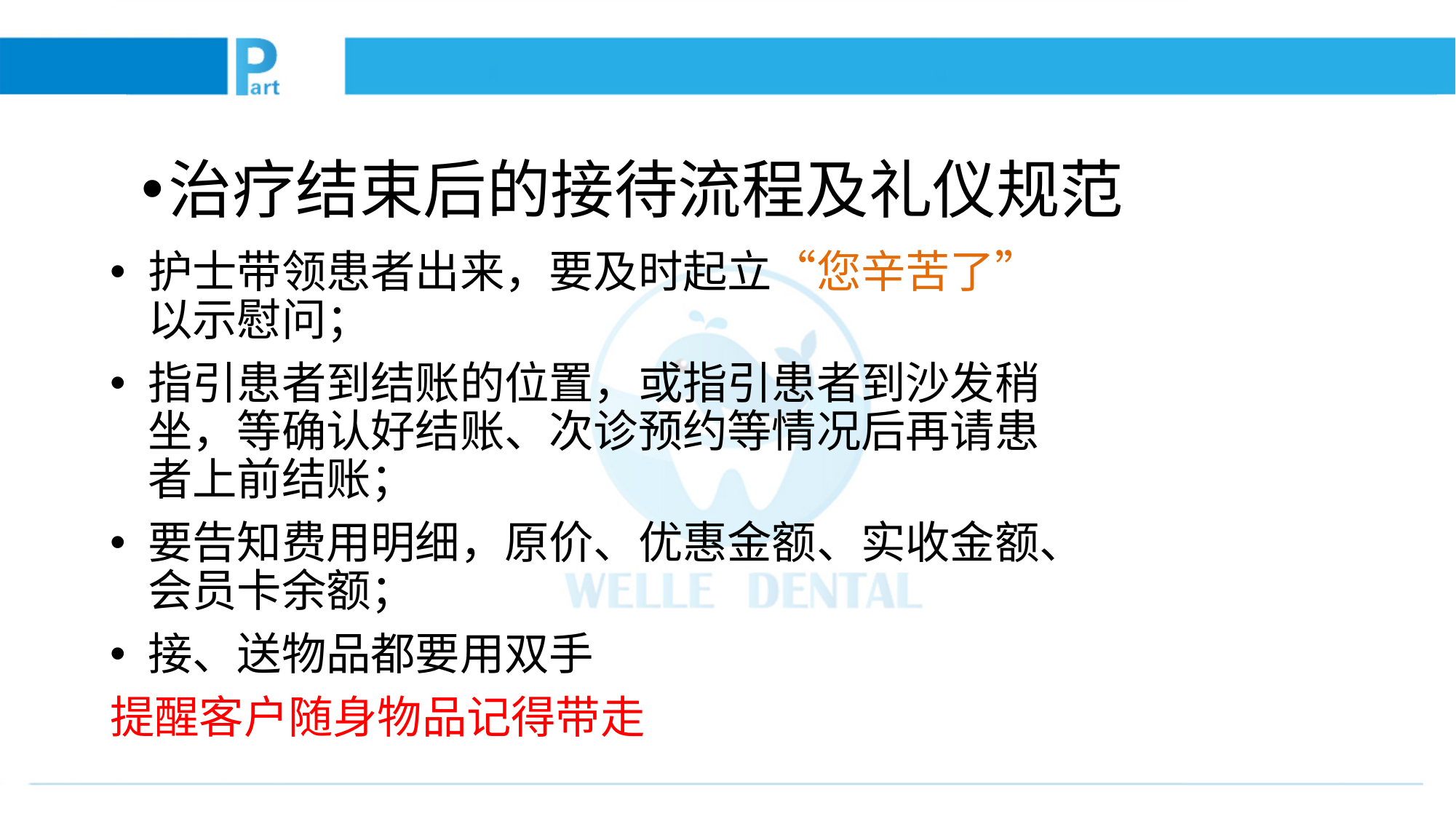

治疗结束后的接待流程及礼仪规范
护士带领患者出来，要及时起立“您辛苦了”以示慰问；
指引患者到结账的位置，或指引患者到沙发稍坐，等确认好结账、次诊预约等情况后再请患者上前结账；
要告知费用明细，原价、优惠金额、实收金额、会员卡余额；
接、送物品都要用双手
提醒客户随身物品记得带走